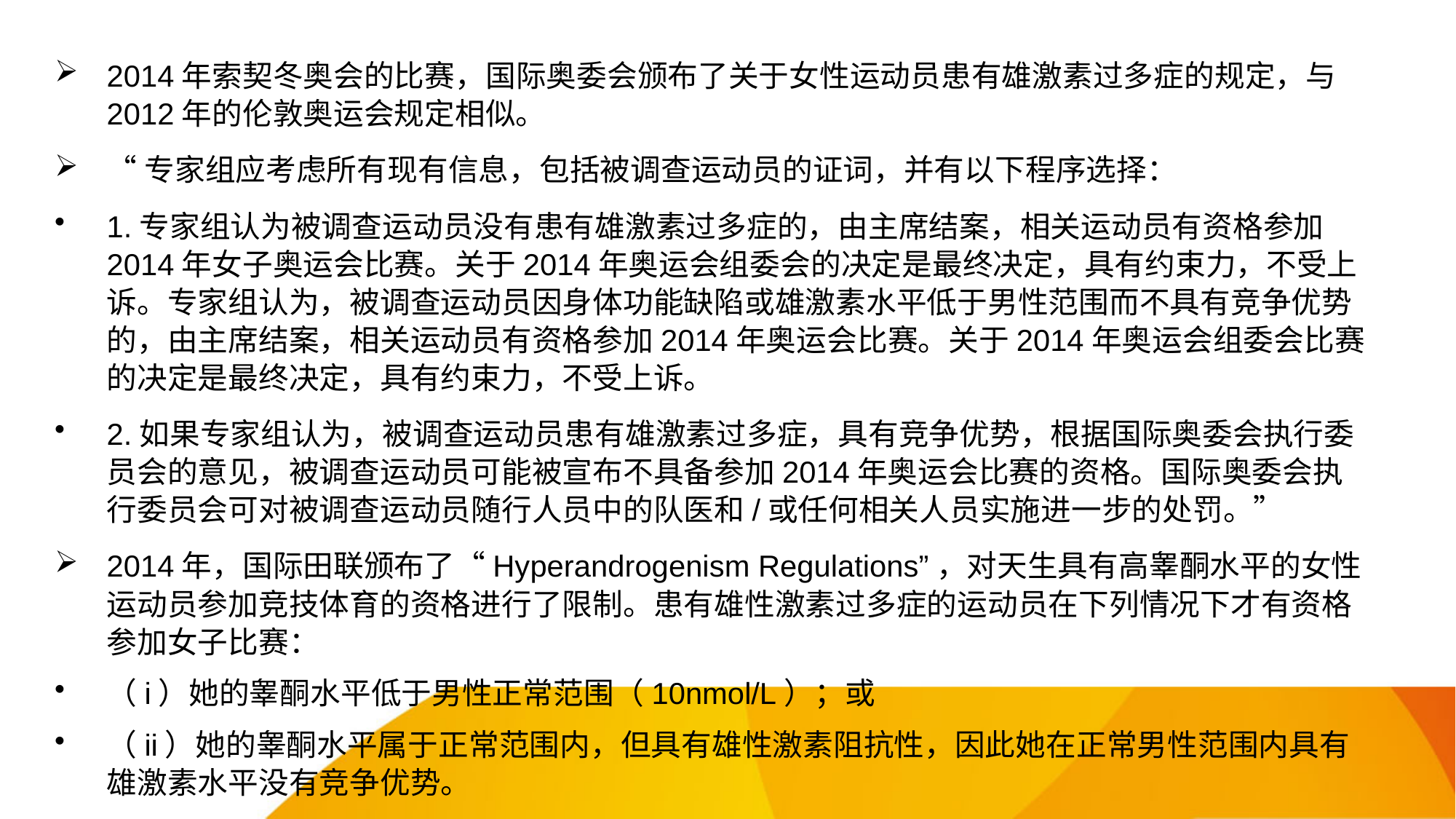

2014年索契冬奥会的比赛，国际奥委会颁布了关于女性运动员患有雄激素过多症的规定，与2012年的伦敦奥运会规定相似。
“专家组应考虑所有现有信息，包括被调查运动员的证词，并有以下程序选择：
1.专家组认为被调查运动员没有患有雄激素过多症的，由主席结案，相关运动员有资格参加2014年女子奥运会比赛。关于2014年奥运会组委会的决定是最终决定，具有约束力，不受上诉。专家组认为，被调查运动员因身体功能缺陷或雄激素水平低于男性范围而不具有竞争优势的，由主席结案，相关运动员有资格参加2014年奥运会比赛。关于2014年奥运会组委会比赛的决定是最终决定，具有约束力，不受上诉。
2.如果专家组认为，被调查运动员患有雄激素过多症，具有竞争优势，根据国际奥委会执行委员会的意见，被调查运动员可能被宣布不具备参加2014年奥运会比赛的资格。国际奥委会执行委员会可对被调查运动员随行人员中的队医和/或任何相关人员实施进一步的处罚。”
2014年，国际田联颁布了“Hyperandrogenism Regulations”，对天生具有高睾酮水平的女性运动员参加竞技体育的资格进行了限制。患有雄性激素过多症的运动员在下列情况下才有资格参加女子比赛：
（i）她的睾酮水平低于男性正常范围（10nmol/L）；或
（ii）她的睾酮水平属于正常范围内，但具有雄性激素阻抗性，因此她在正常男性范围内具有雄激素水平没有竞争优势。